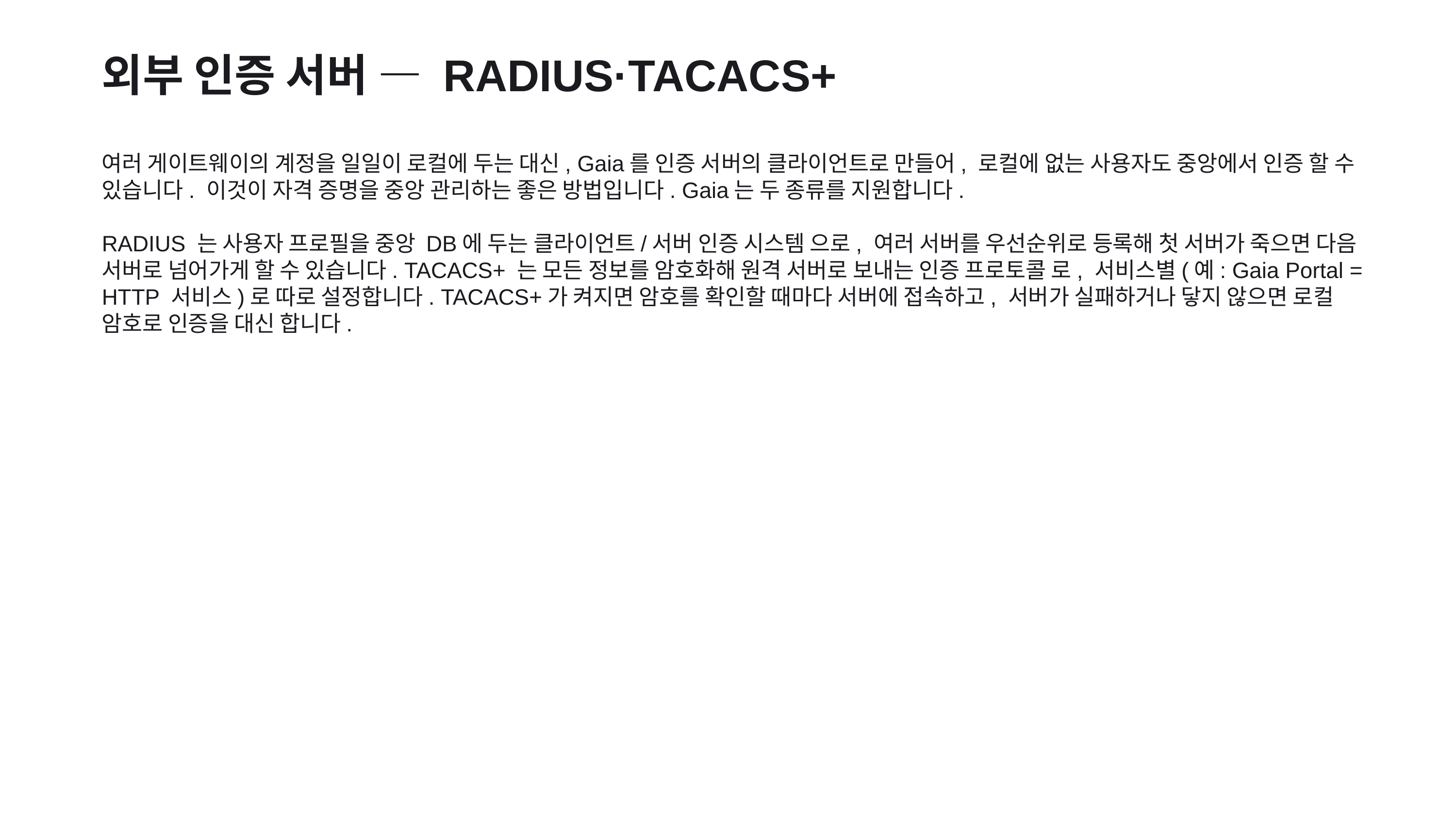

외부 인증 서버 — RADIUS·TACACS+
여러 게이트웨이의 계정을 일일이 로컬에 두는 대신, Gaia를 인증 서버의 클라이언트로 만들어, 로컬에 없는 사용자도 중앙에서 인증 할 수 있습니다. 이것이 자격 증명을 중앙 관리하는 좋은 방법입니다. Gaia는 두 종류를 지원합니다.

RADIUS 는 사용자 프로필을 중앙 DB에 두는 클라이언트/서버 인증 시스템 으로, 여러 서버를 우선순위로 등록해 첫 서버가 죽으면 다음 서버로 넘어가게 할 수 있습니다. TACACS+ 는 모든 정보를 암호화해 원격 서버로 보내는 인증 프로토콜 로, 서비스별(예: Gaia Portal = HTTP 서비스)로 따로 설정합니다. TACACS+가 켜지면 암호를 확인할 때마다 서버에 접속하고, 서버가 실패하거나 닿지 않으면 로컬 암호로 인증을 대신 합니다.